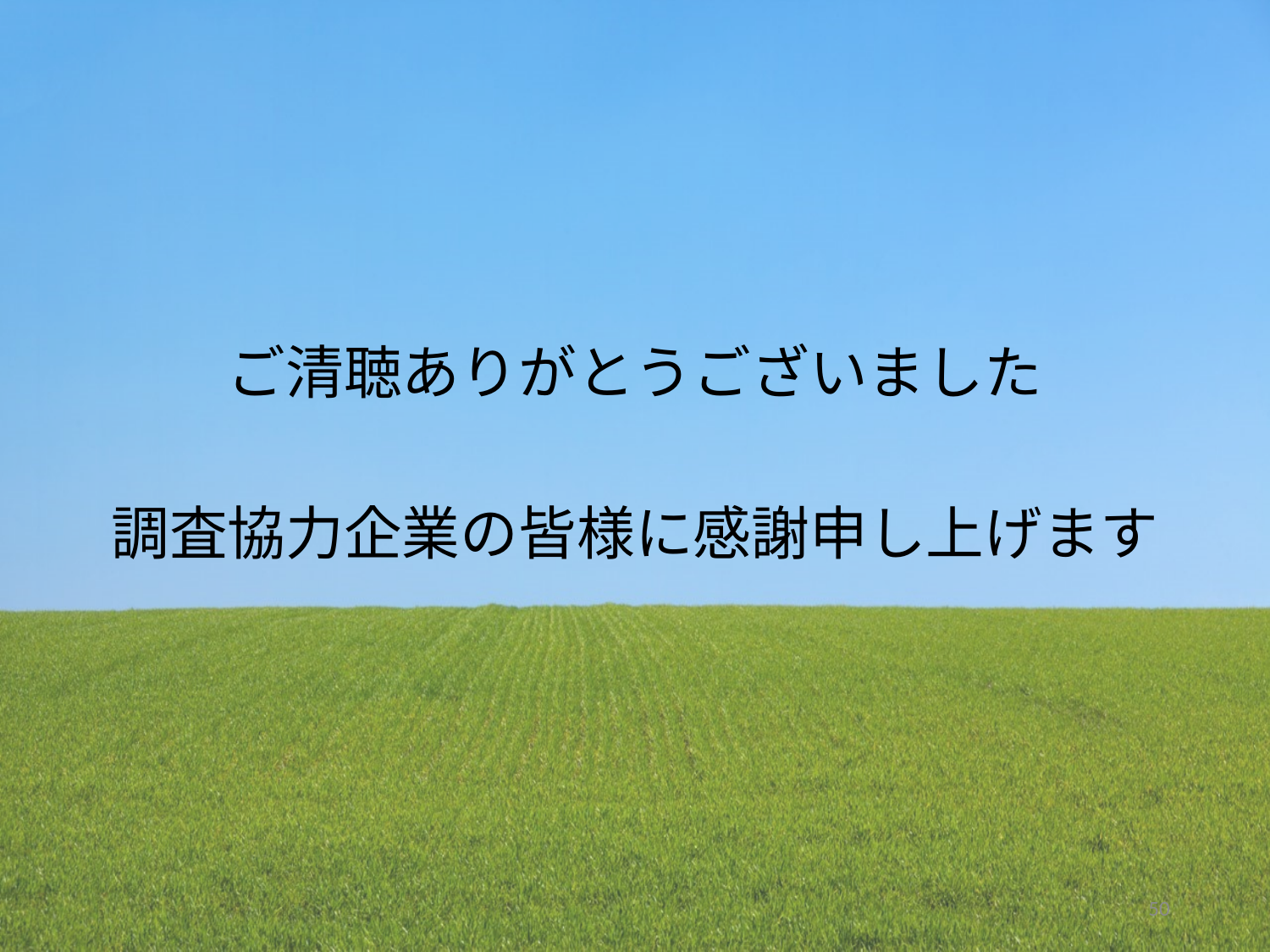

ご清聴ありがとうございました

調査協力企業の皆様に感謝申し上げます
50